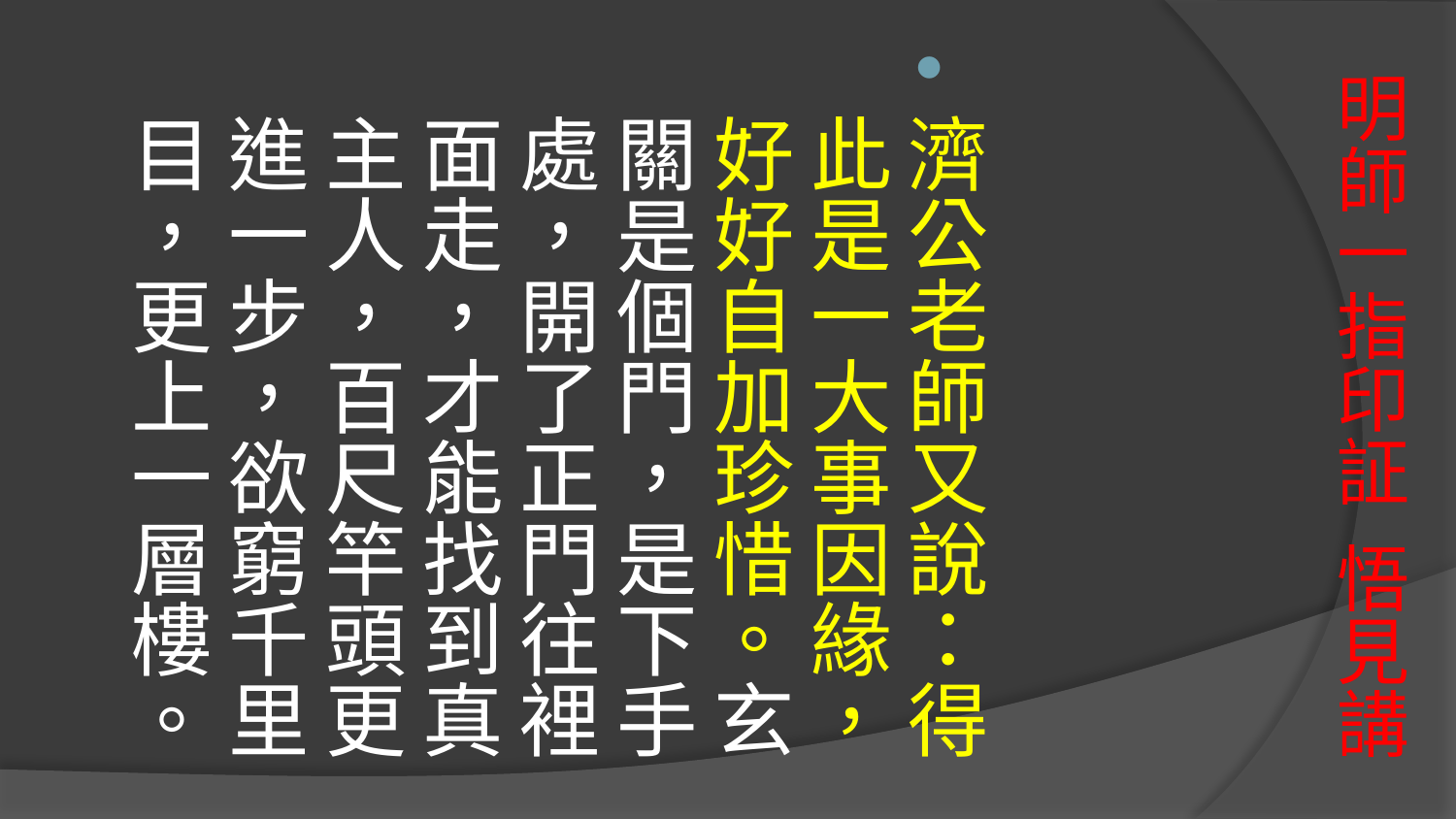

濟公老師又說：得此是一大事因緣，好好自加珍惜。玄關是個門，是下手處，開了正門往裡面走，才能找到真主人，百尺竿頭更進一步，欲窮千里目，更上一層樓。

# 明師一指印証  悟見講